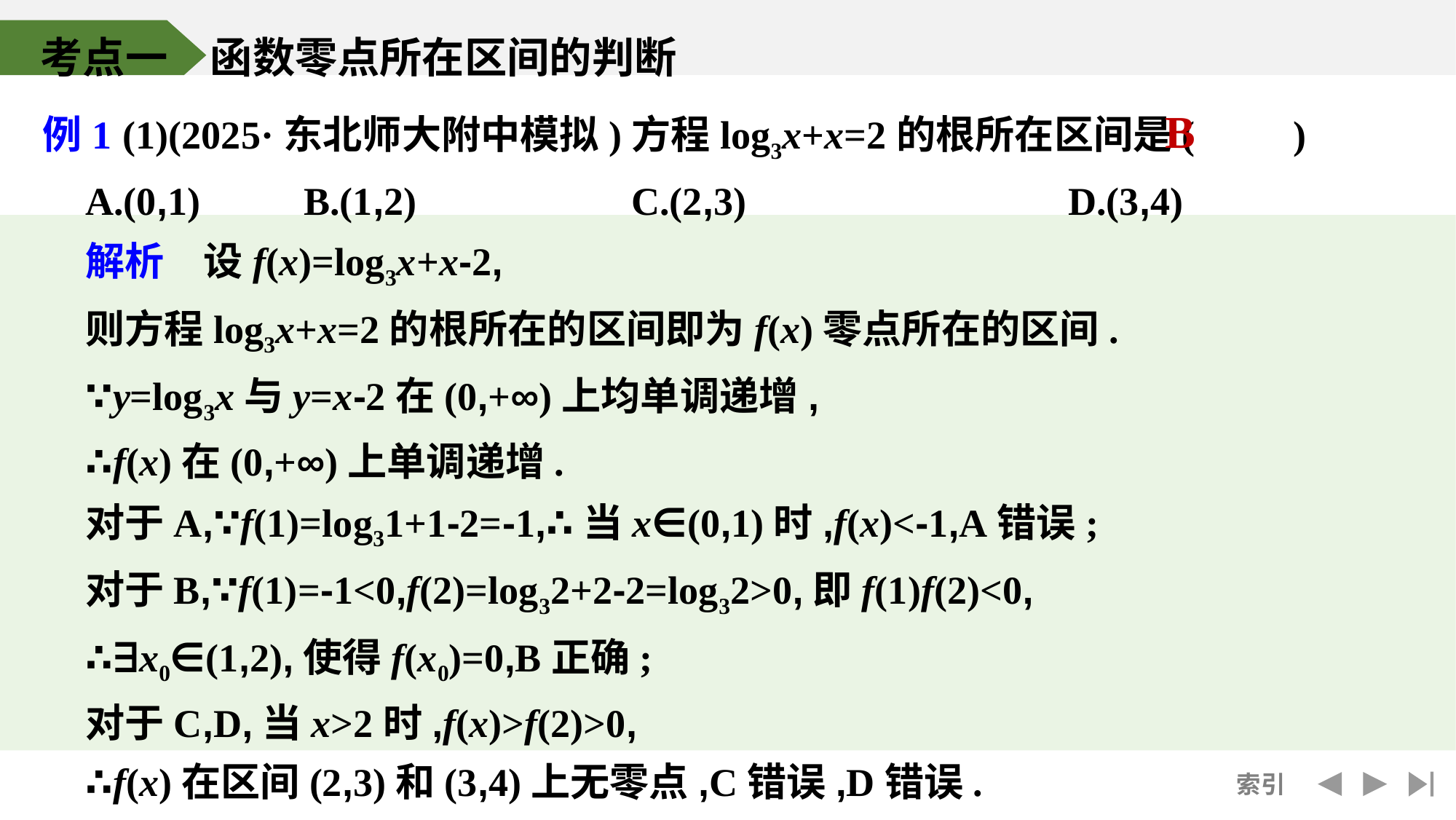

考点一　函数零点所在区间的判断
例1 (1)(2025·东北师大附中模拟)方程log3x+x=2的根所在区间是(　　)
	A.(0,1)	B.(1,2)		C.(2,3)			D.(3,4)
	解析　设f(x)=log3x+x-2,
	则方程log3x+x=2的根所在的区间即为f(x)零点所在的区间.
	∵y=log3x与y=x-2在(0,+∞)上均单调递增,
	∴f(x)在(0,+∞)上单调递增.
	对于A,∵f(1)=log31+1-2=-1,∴当x∈(0,1)时,f(x)<-1,A错误;
	对于B,∵f(1)=-1<0,f(2)=log32+2-2=log32>0,即f(1)f(2)<0,
	∴∃x0∈(1,2),使得f(x0)=0,B正确;
	对于C,D,当x>2时,f(x)>f(2)>0,
	∴f(x)在区间(2,3)和(3,4)上无零点,C错误,D错误.
B